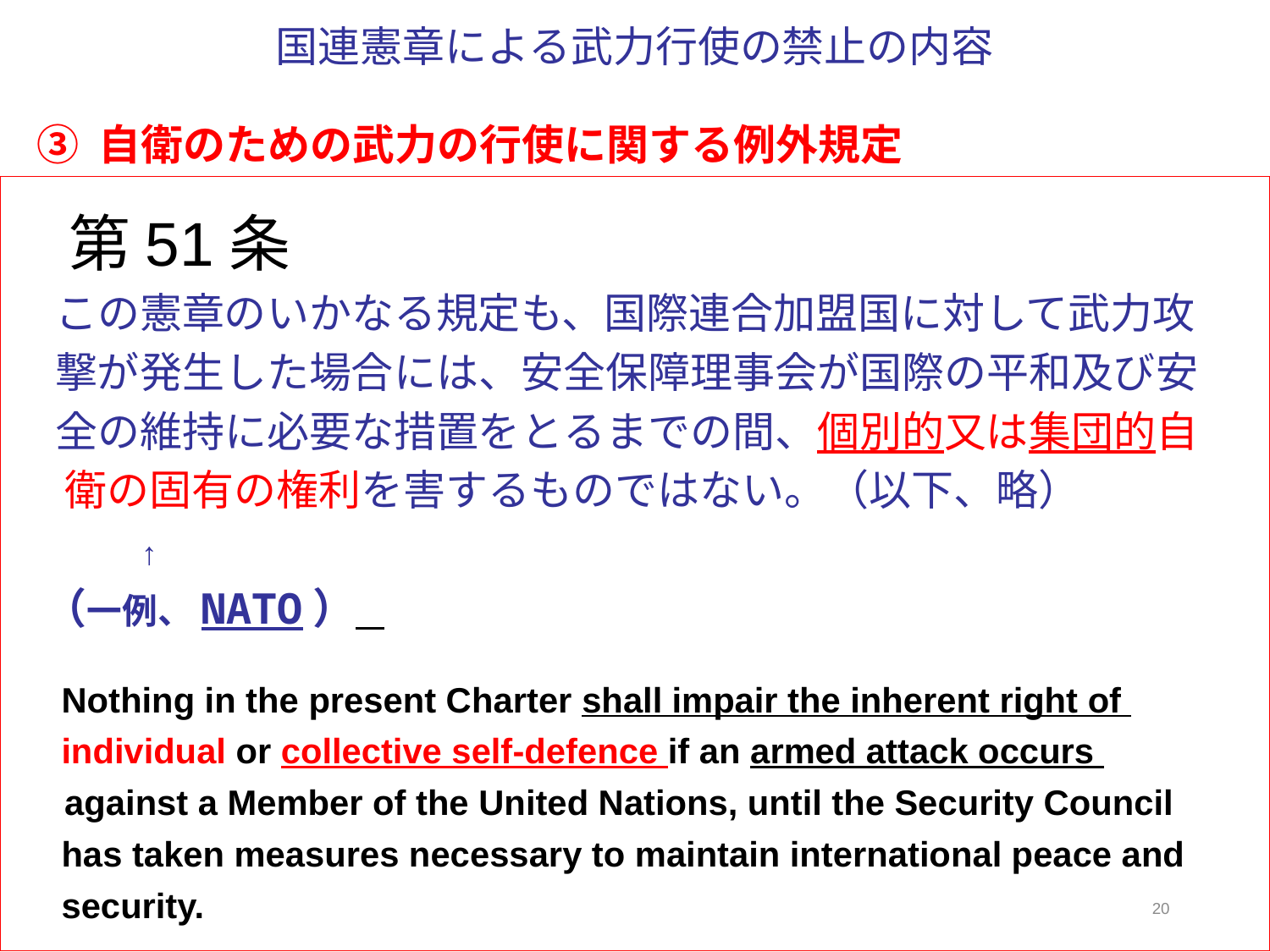

# 国連憲章による武力行使の禁止の内容
 ③ 自衛のための武力の行使に関する例外規定

   第51条
　この憲章のいかなる規定も、国際連合加盟国に対して武力攻
　撃が発生した場合には、安全保障理事会が国際の平和及び安
　全の維持に必要な措置をとるまでの間、個別的又は集団的自
　 衛の固有の権利を害するものではない。（以下、略）
     ↑
　（一例、NATO）

     Nothing in the present Charter shall impair the inherent right of
     individual or collective self-defence if an armed attack occurs
　 against a Member of the United Nations, until the Security Council
     has taken measures necessary to maintain international peace and
     security.
20